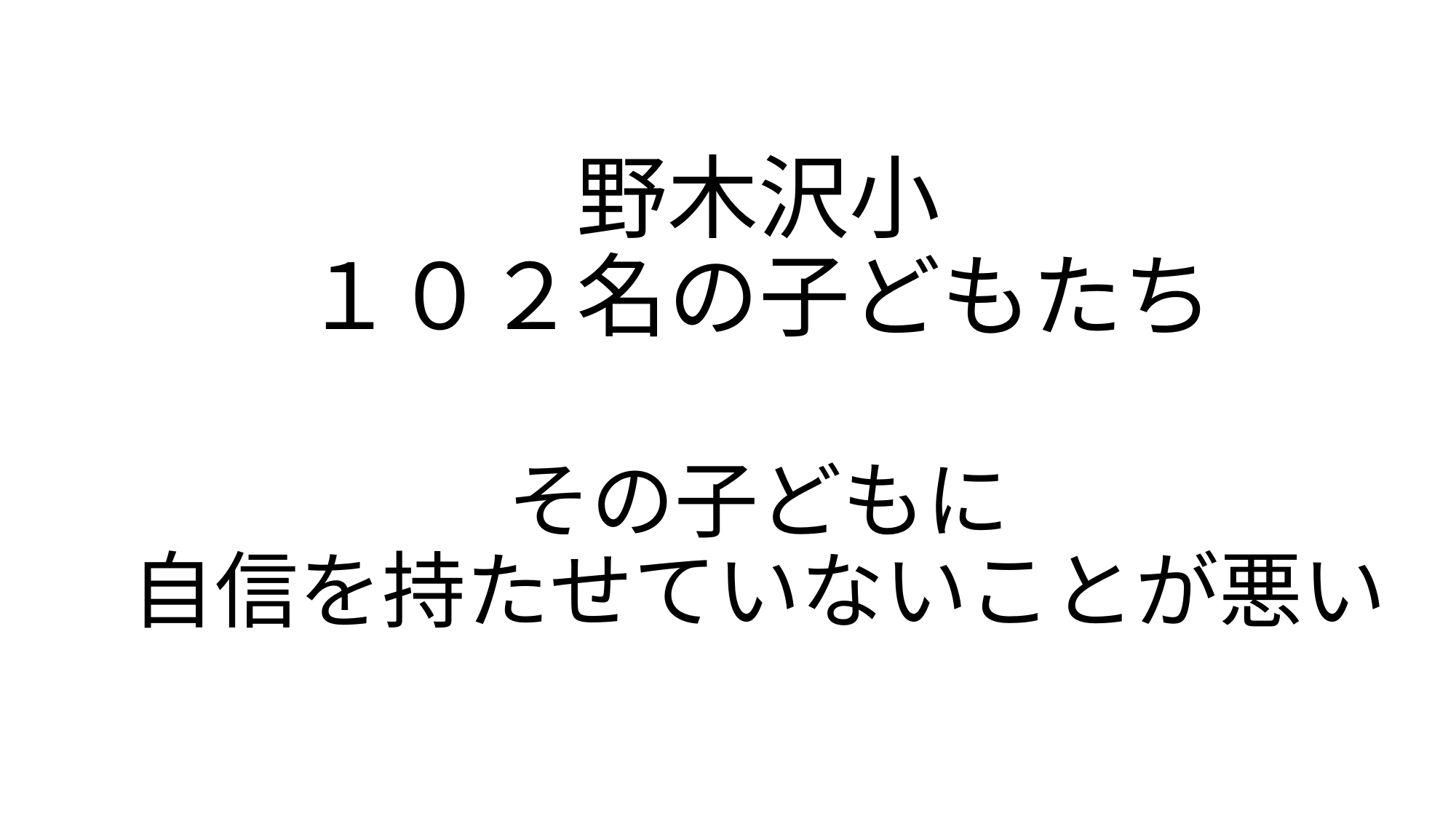

# 野木沢小 １０２名の子どもたち
その子どもに
自信を持たせていないことが悪い